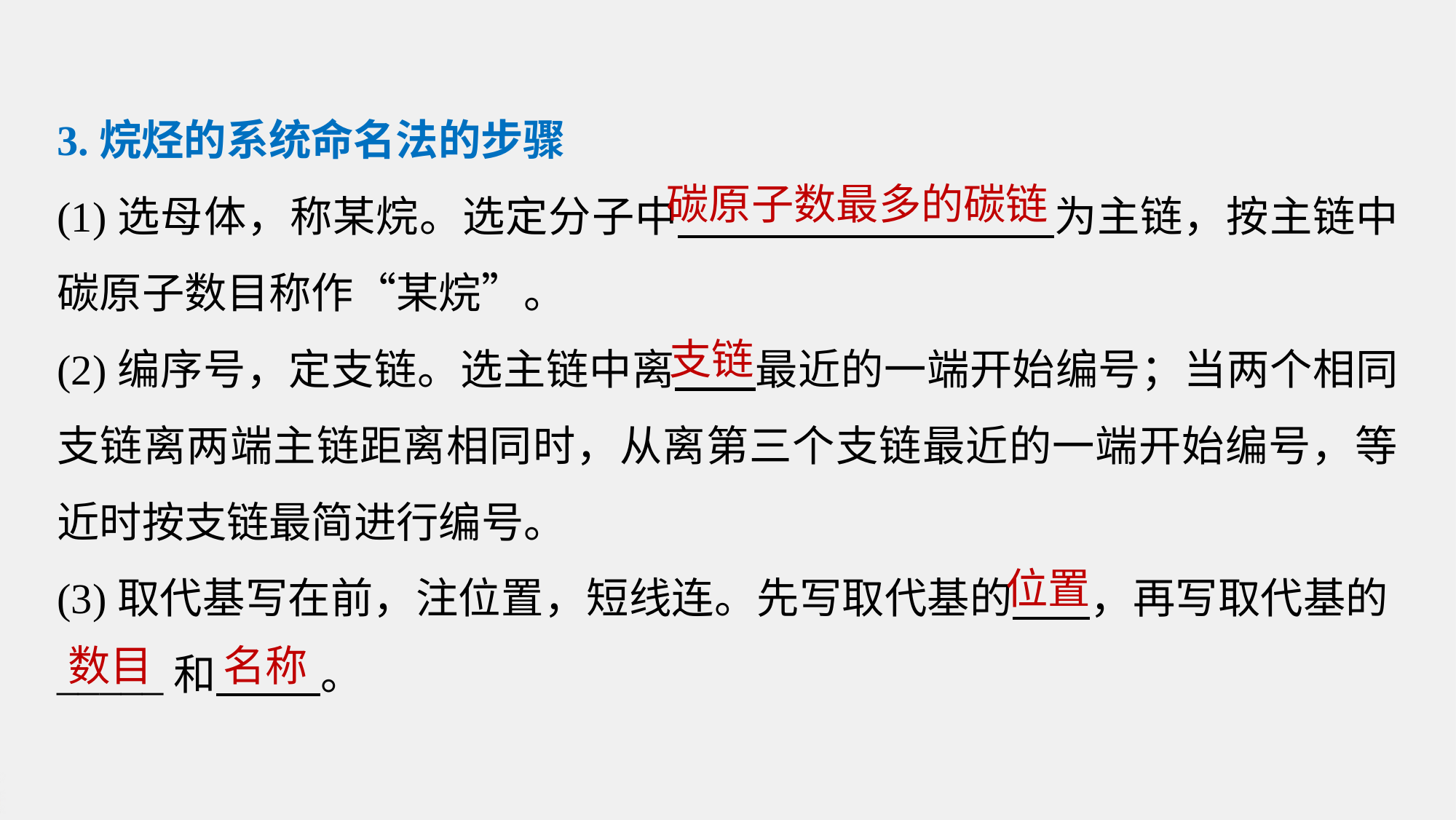

3.烷烃的系统命名法的步骤
(1)选母体，称某烷。选定分子中                                     为主链，按主链中碳原子数目称作“某烷”。
(2)编序号，定支链。选主链中离        最近的一端开始编号；当两个相同支链离两端主链距离相同时，从离第三个支链最近的一端开始编号，等近时按支链最简进行编号。
(3)取代基写在前，注位置，短线连。先写取代基的        ，再写取代基的_____和           。
碳原子数最多的碳链
支链
位置
数目
名称